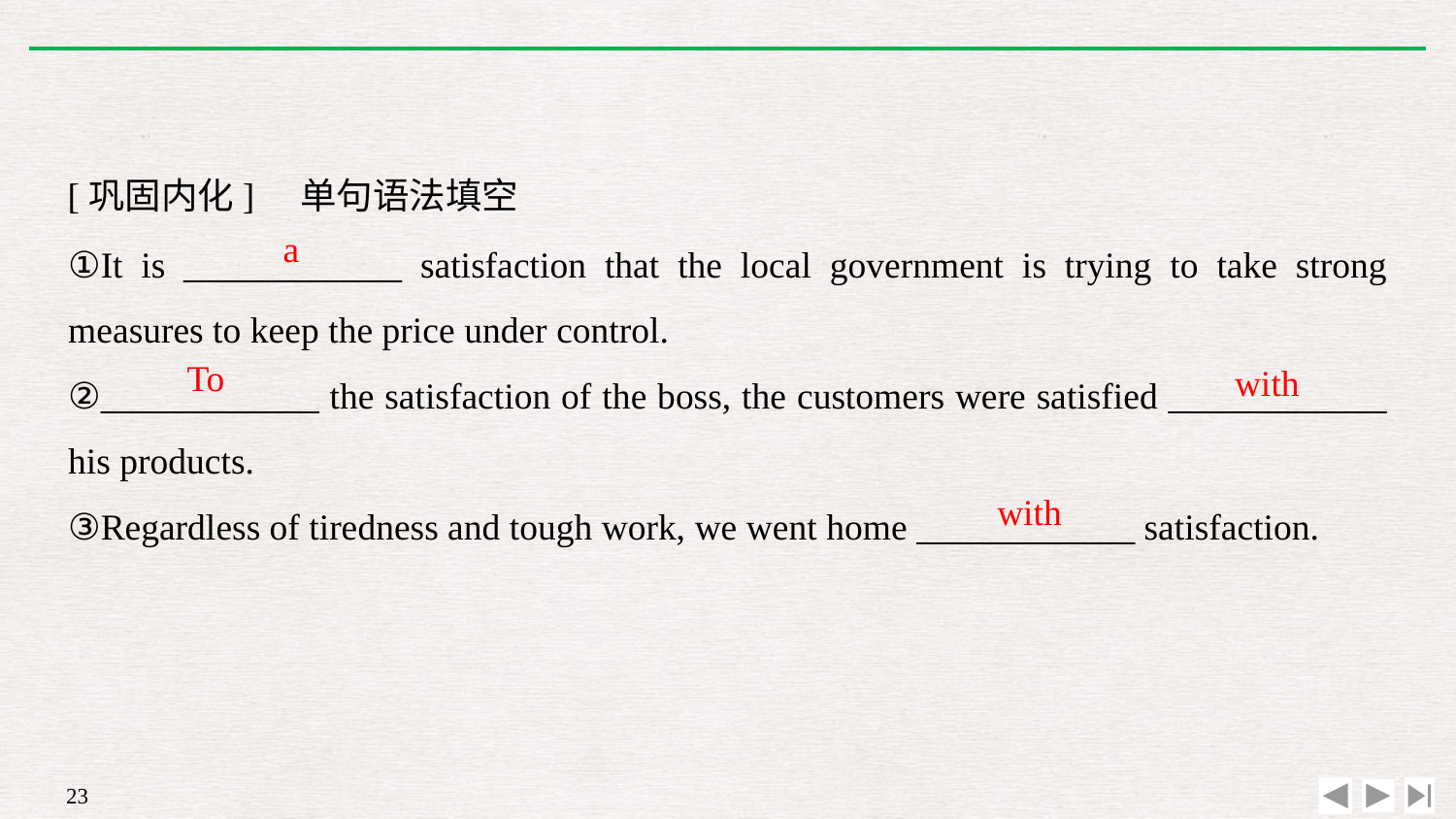

[巩固内化]　单句语法填空
①It is ____________ satisfaction that the local government is trying to take strong measures to keep the price under control.
②____________ the satisfaction of the boss, the customers were satisfied ____________ his products.
③Regardless of tiredness and tough work, we went home ____________ satisfaction.
a
To
with
with